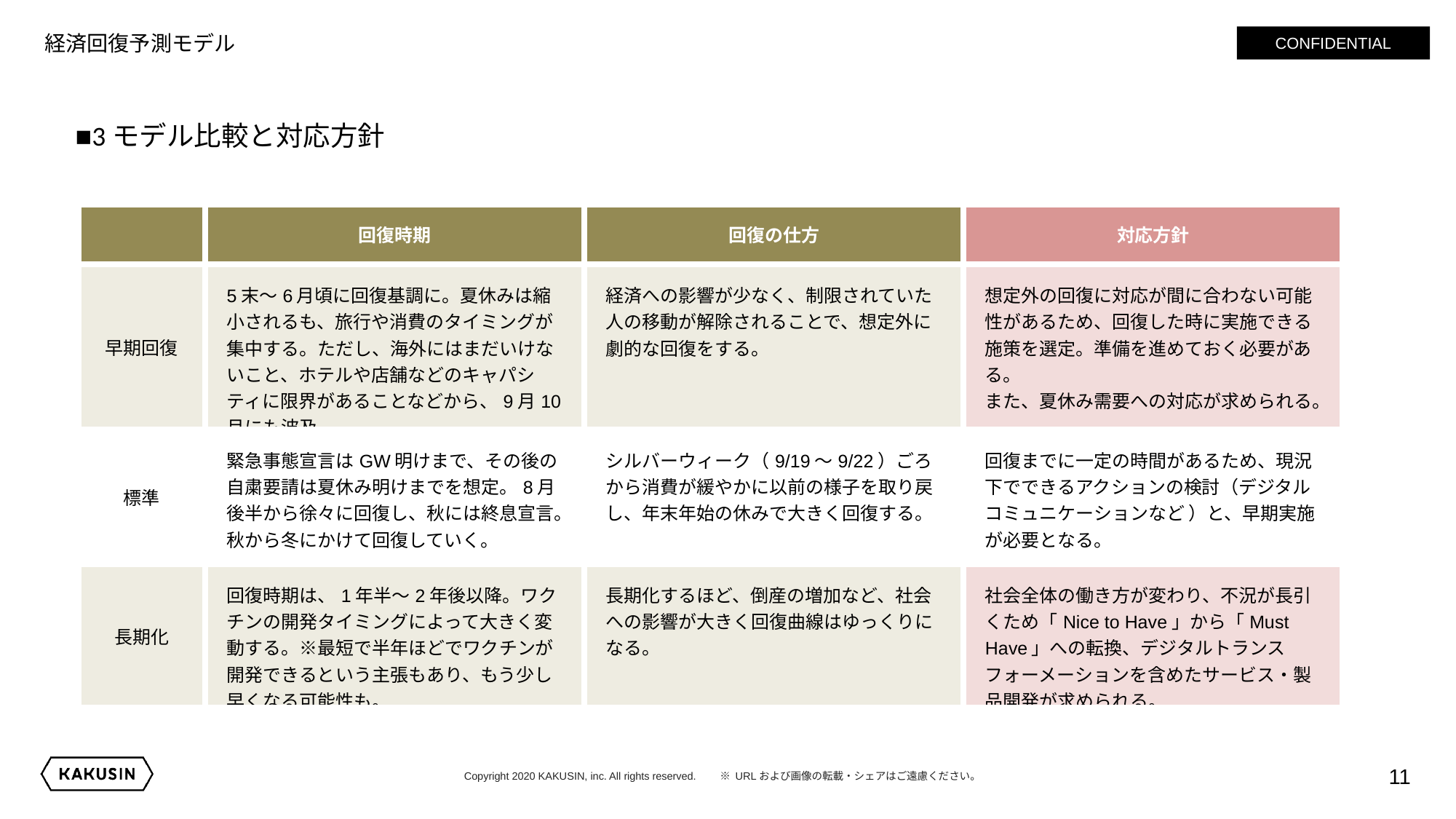

# 経済回復予測モデル
■3モデル比較と対応方針
|  | 回復時期 | 回復の仕方 | 対応方針 |
| --- | --- | --- | --- |
| 早期回復 | 5末〜6月頃に回復基調に。夏休みは縮小されるも、旅行や消費のタイミングが集中する。ただし、海外にはまだいけないこと、ホテルや店舗などのキャパシティに限界があることなどから、9月10月にも波及。 | 経済への影響が少なく、制限されていた人の移動が解除されることで、想定外に劇的な回復をする。 | 想定外の回復に対応が間に合わない可能性があるため、回復した時に実施できる施策を選定。準備を進めておく必要がある。 また、夏休み需要への対応が求められる。 |
| 標準 | 緊急事態宣言はGW明けまで、その後の自粛要請は夏休み明けまでを想定。8月後半から徐々に回復し、秋には終息宣言。秋から冬にかけて回復していく。 | シルバーウィーク（9/19〜9/22）ごろから消費が緩やかに以前の様子を取り戻し、年末年始の休みで大きく回復する。 | 回復までに一定の時間があるため、現況下でできるアクションの検討（デジタルコミュニケーションなど ）と、早期実施が必要となる。 |
| 長期化 | 回復時期は、1年半〜2年後以降。ワクチンの開発タイミングによって大きく変動する。※最短で半年ほどでワクチンが開発できるという主張もあり、もう少し早くなる可能性も。 | 長期化するほど、倒産の増加など、社会への影響が大きく回復曲線はゆっくりになる。 | 社会全体の働き方が変わり、不況が長引くため「Nice to Have」から「Must Have」への転換、デジタルトランスフォーメーションを含めたサービス・製品開発が求められる。 |
11